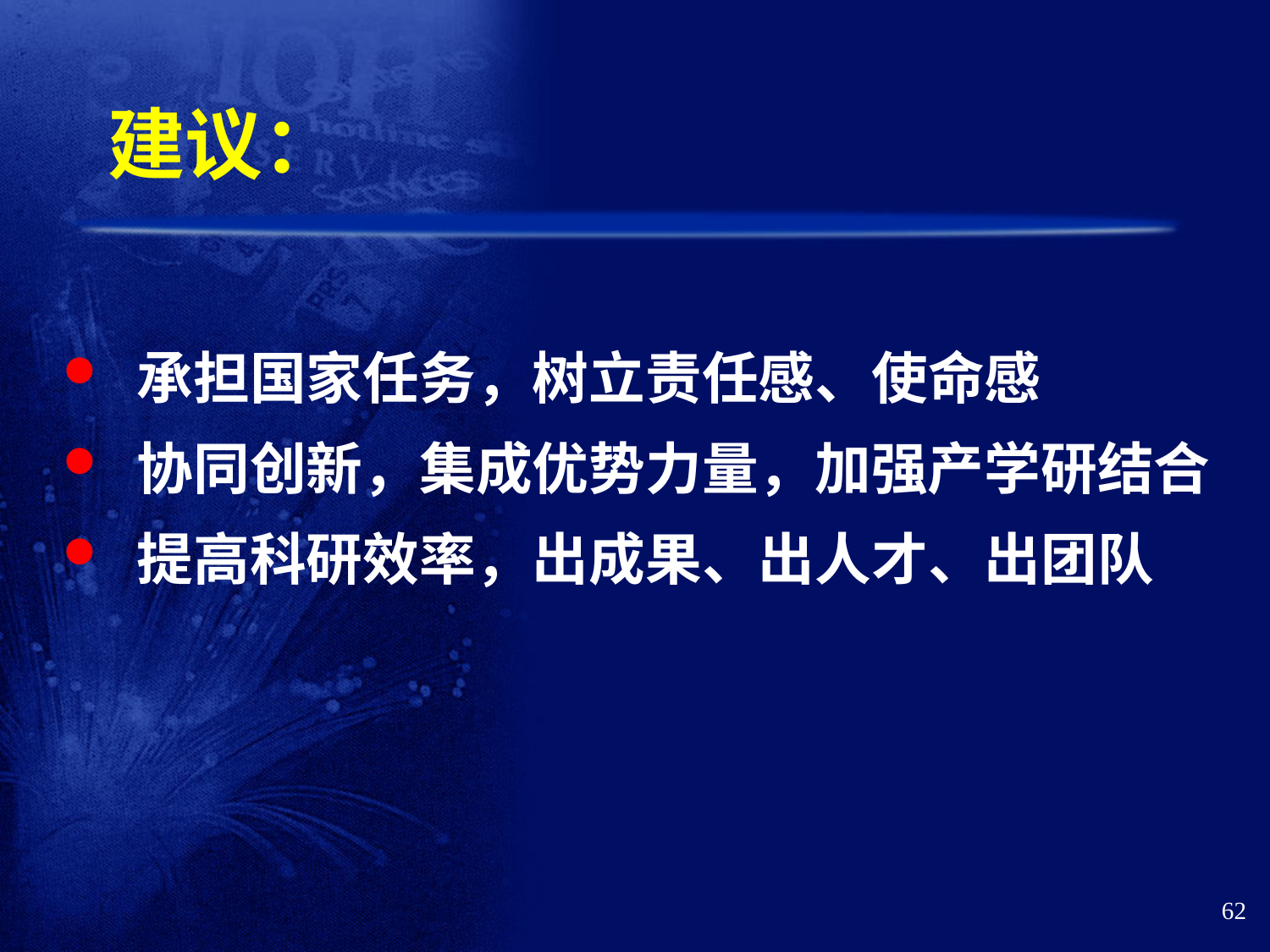

# 建议：
 承担国家任务，树立责任感、使命感
 协同创新，集成优势力量，加强产学研结合
 提高科研效率，出成果、出人才、出团队
62